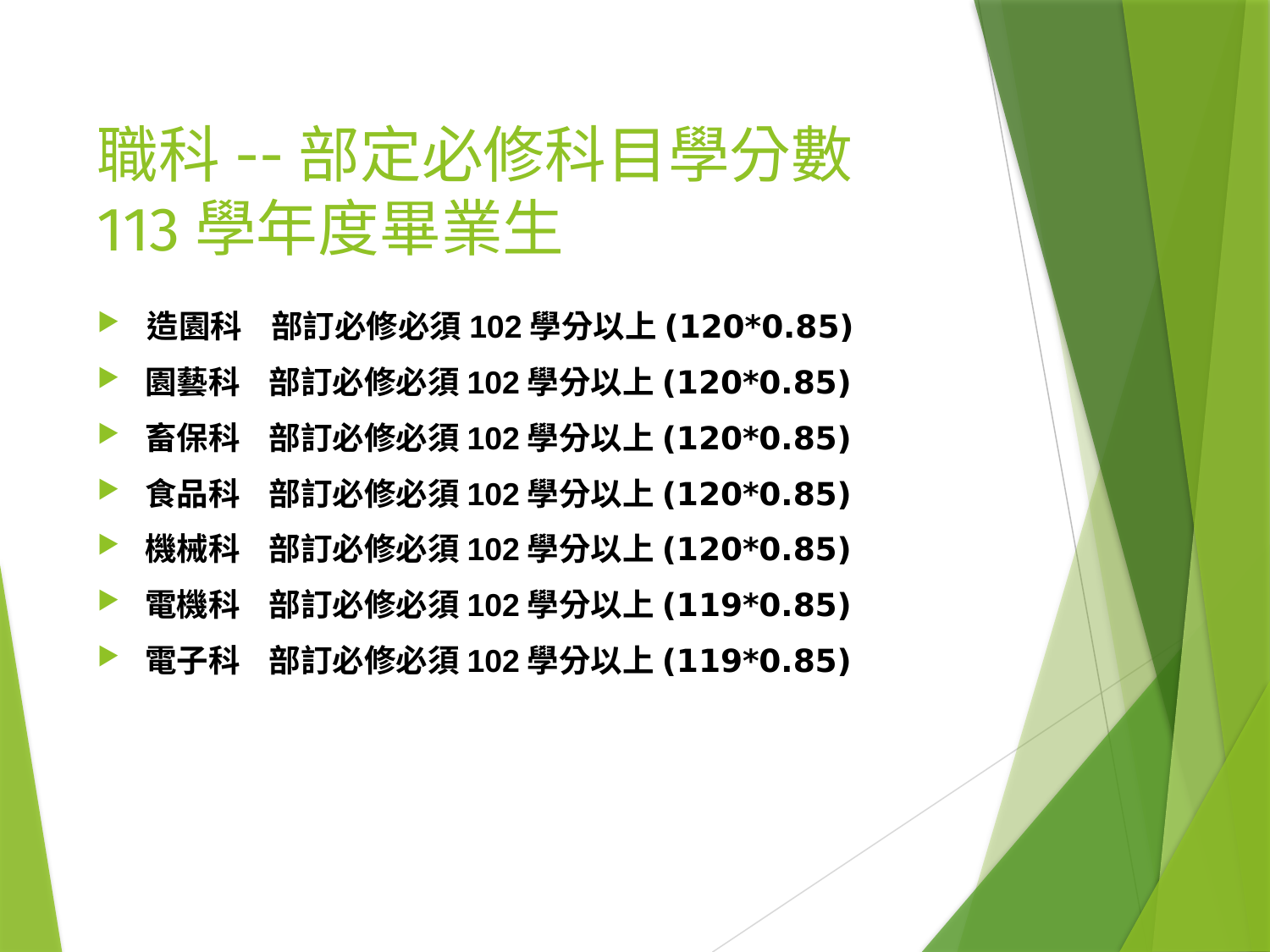

# 職科--部定必修科目學分數 113學年度畢業生
造園科    部訂必修必須102學分以上(120*0.85)
園藝科    部訂必修必須102學分以上(120*0.85)
畜保科    部訂必修必須102學分以上(120*0.85)
食品科    部訂必修必須102學分以上(120*0.85)
機械科    部訂必修必須102學分以上(120*0.85)
電機科    部訂必修必須102學分以上(119*0.85)
電子科    部訂必修必須102學分以上(119*0.85)